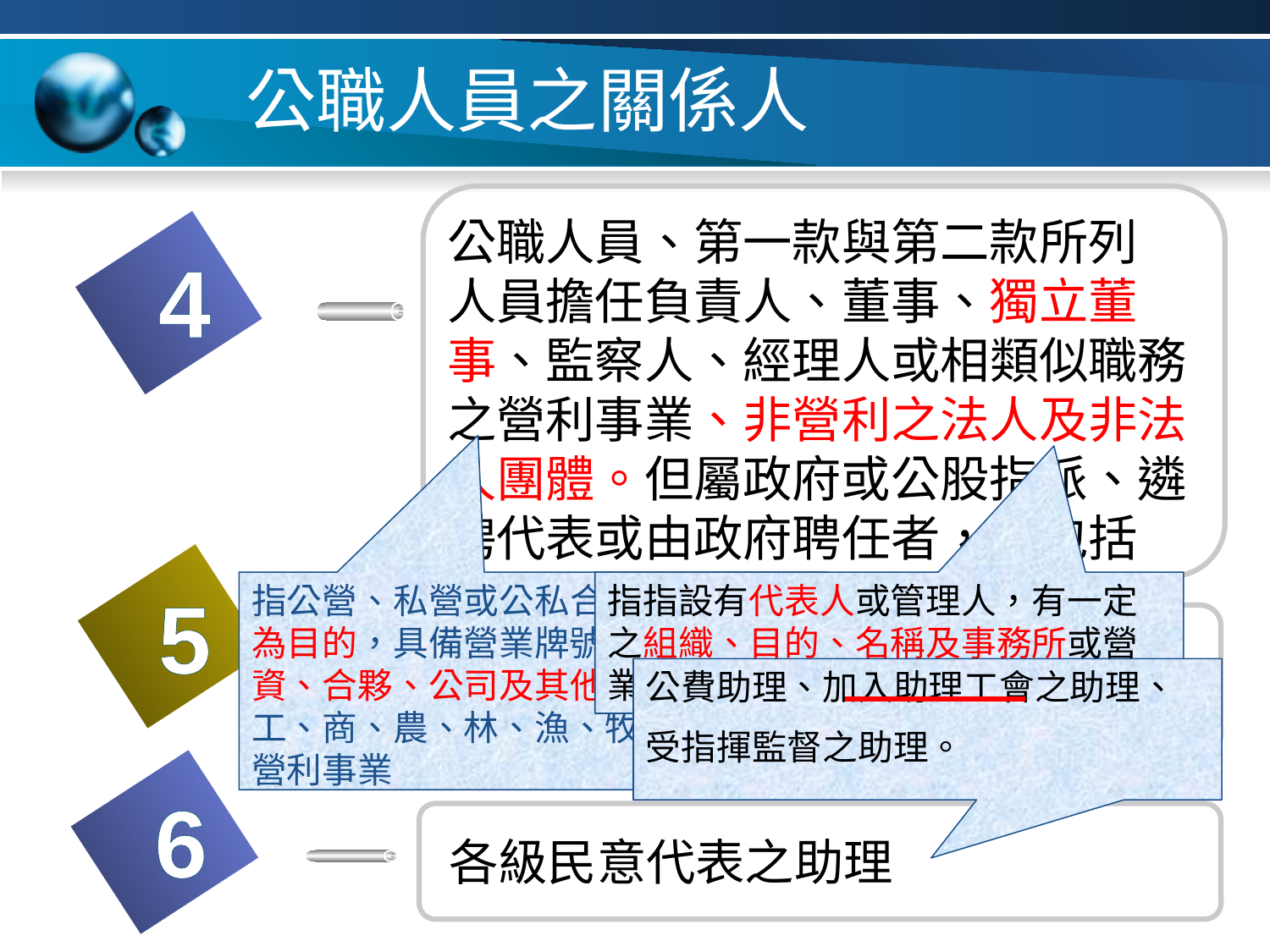

# 公職人員之關係人

公職人員、第一款與第二款所列
人員擔任負責人、董事、獨立董事、監察人、經理人或相類似職務之營利事業、非營利之法人及非法人團體。但屬政府或公股指派、遴聘代表或由政府聘任者，不包括之。

4

5
指公營、私營或公私合營，以營利為目的，具備營業牌號或場所之獨資、合夥、公司及其他組織方式之工、商、農、林、漁、牧、礦冶等營利事業
指指設有代表人或管理人，有一定之組織、目的、名稱及事務所或營業所。

經公職人員進用之機要人員

公費助理、加入助理工會之助理、
受指揮監督之助理。

6

各級民意代表之助理